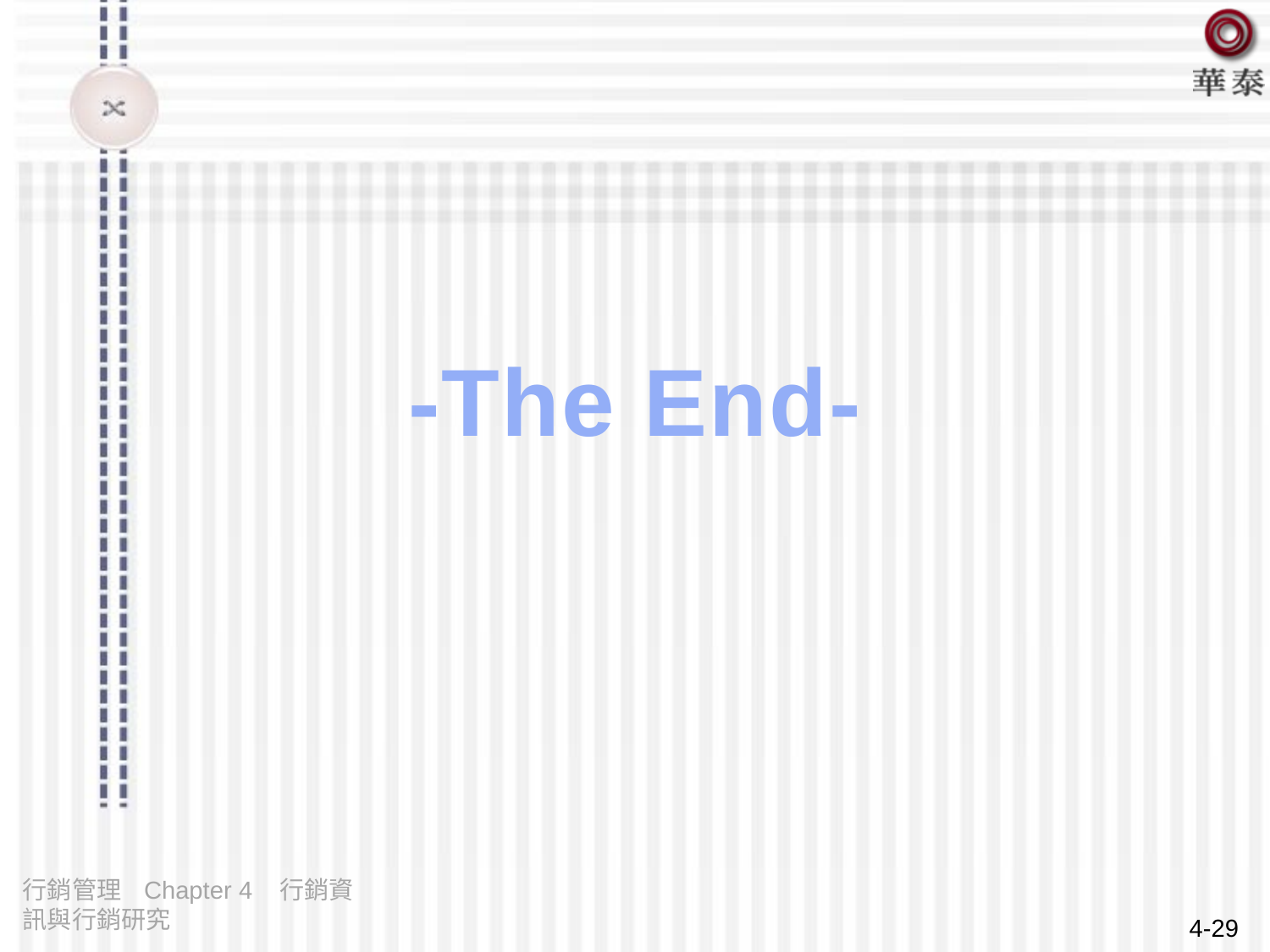

# -The End-

行銷管理   Chapter 4   行銷資訊與行銷研究
4-29